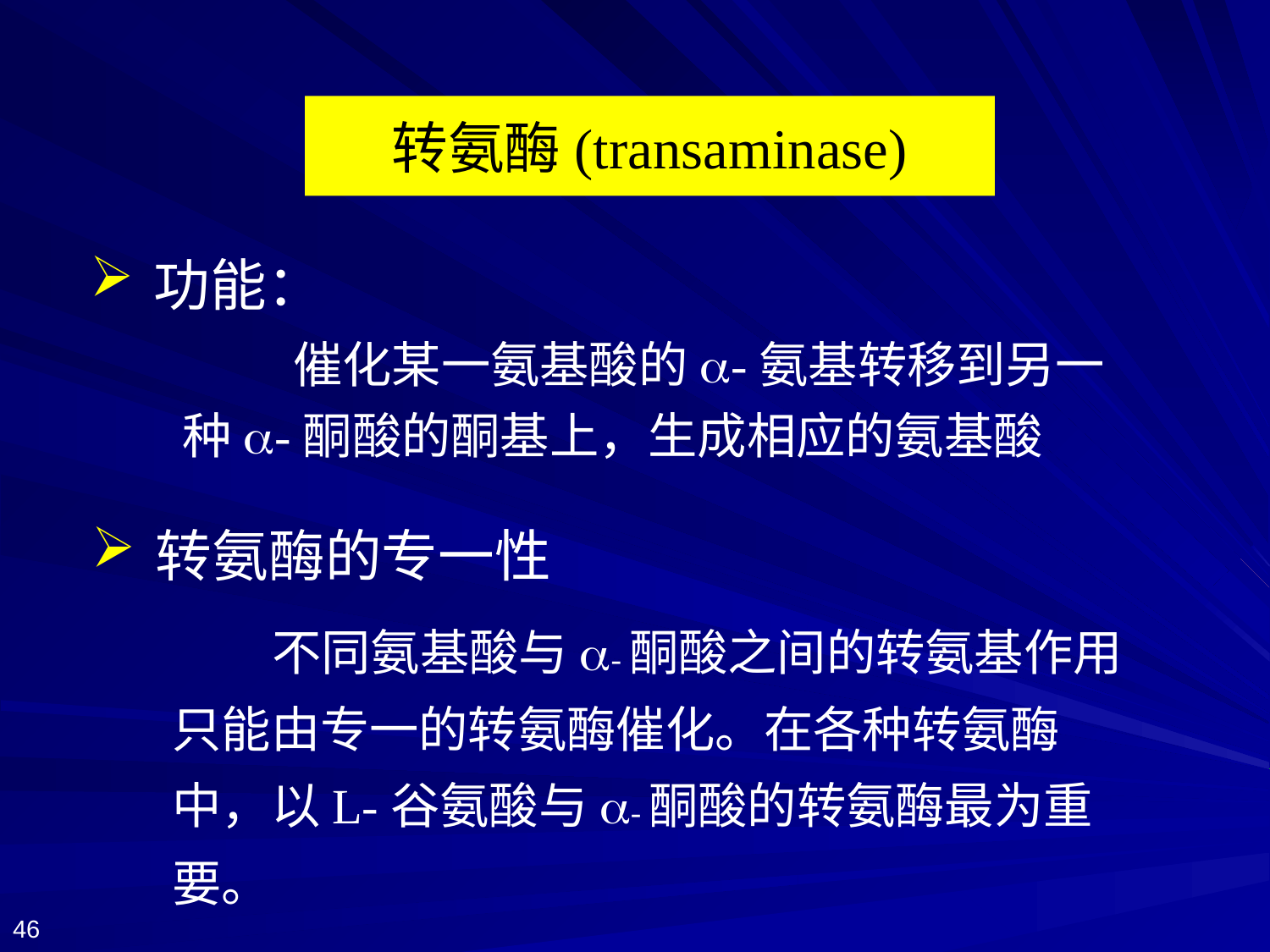

# 转氨酶(transaminase)
功能：
         催化某一氨基酸的α-氨基转移到另一种α-酮酸的酮基上，生成相应的氨基酸
转氨酶的专一性
        不同氨基酸与α-酮酸之间的转氨基作用只能由专一的转氨酶催化。在各种转氨酶中，以L-谷氨酸与α-酮酸的转氨酶最为重要。
46